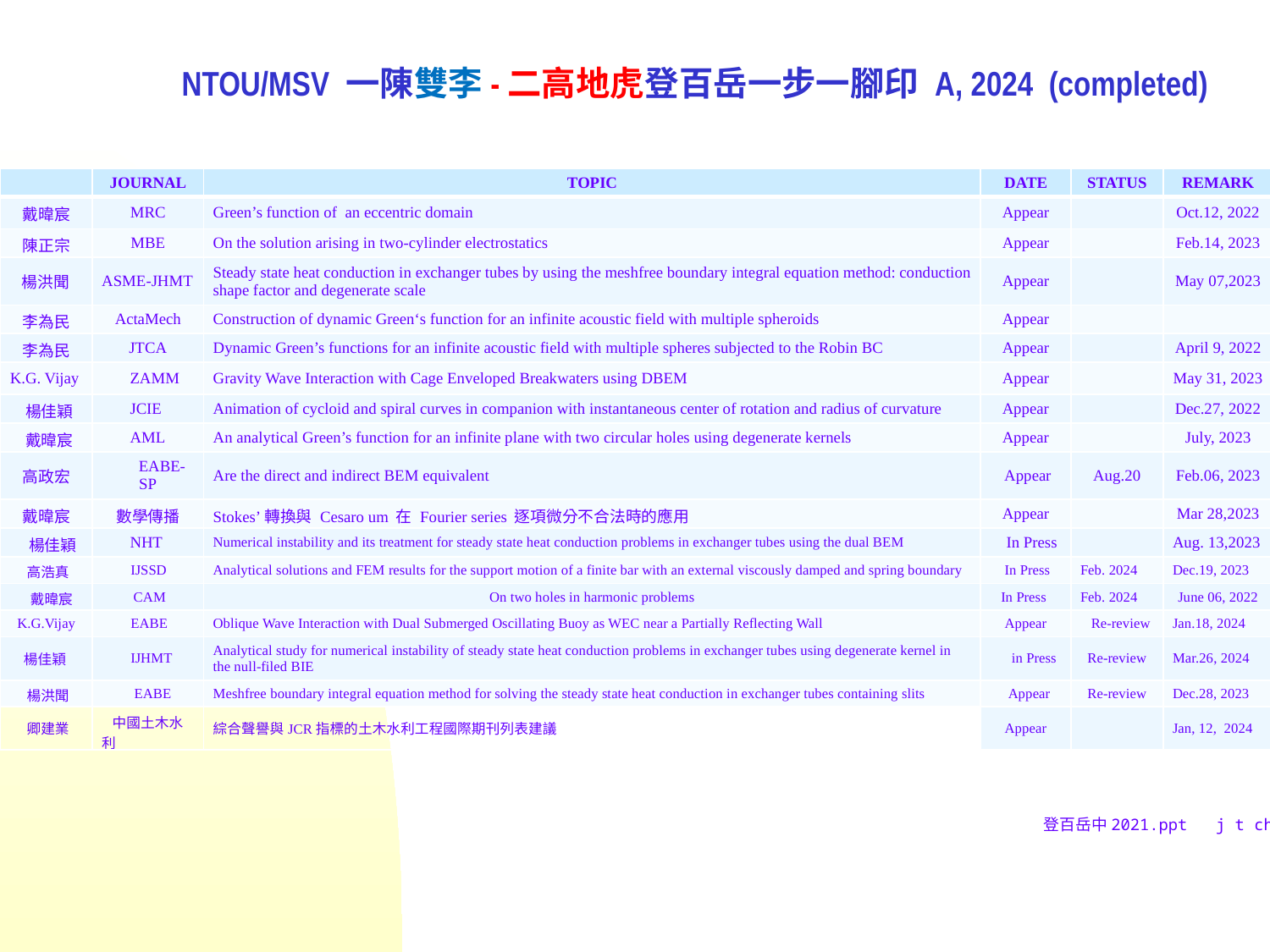

# NTOU/MSV 一陳雙李-二高地虎登百岳一步一腳印 A, 2024  (completed)
|  | JOURNAL | TOPIC | DATE | STATUS | REMARK |
| --- | --- | --- | --- | --- | --- |
| 戴暐宸 | MRC | Green’s function of an eccentric domain | Appear |  | Oct.12, 2022 |
| 陳正宗 | MBE | On the solution arising in two-cylinder electrostatics | Appear |  | Feb.14, 2023 |
| 楊洪聞 | ASME-JHMT | Steady state heat conduction in exchanger tubes by using the meshfree boundary integral equation method: conduction shape factor and degenerate scale | Appear |  | May 07,2023 |
| 李為民 | ActaMech | Construction of dynamic Green‘s function for an infinite acoustic field with multiple spheroids | Appear |  |  |
| 李為民 | JTCA | Dynamic Green’s functions for an infinite acoustic field with multiple spheres subjected to the Robin BC | Appear |  | April 9, 2022 |
| K.G. Vijay | ZAMM | Gravity Wave Interaction with Cage Enveloped Breakwaters using DBEM | Appear |  | May 31, 2023 |
| 楊佳穎 | JCIE | Animation of cycloid and spiral curves in companion with instantaneous center of rotation and radius of curvature | Appear |  | Dec.27, 2022 |
| 戴暐宸 | AML | An analytical Green’s function for an infinite plane with two circular holes using degenerate kernels | Appear |  | July, 2023 |
| 高政宏 | EABE-SP | Are the direct and indirect BEM equivalent | Appear | Aug.20 | Feb.06, 2023 |
| 戴暐宸 | 數學傳播 | Stokes’轉換與 Cesaro um 在 Fourier series 逐項微分不合法時的應用 | Appear |  | Mar 28,2023 |
| 楊佳穎 | NHT | Numerical instability and its treatment for steady state heat conduction problems in exchanger tubes using the dual BEM | In Press |  | Aug. 13,2023 |
| 高浩真 | IJSSD | Analytical solutions and FEM results for the support motion of a finite bar with an external viscously damped and spring boundary | In Press | Feb. 2024 | Dec.19, 2023 |
| 戴暐宸 | CAM | On two holes in harmonic problems | In Press | Feb. 2024 | June 06, 2022 |
| K.G.Vijay | EABE | Oblique Wave Interaction with Dual Submerged Oscillating Buoy as WEC near a Partially Reflecting Wall | Appear | Re-review | Jan.18, 2024 |
| 楊佳穎 | IJHMT | Analytical study for numerical instability of steady state heat conduction problems in exchanger tubes using degenerate kernel in the null-filed BIE | in Press | Re-review | Mar.26, 2024 |
| 楊洪聞 | EABE | Meshfree boundary integral equation method for solving the steady state heat conduction in exchanger tubes containing slits | Appear | Re-review | Dec.28, 2023 |
| 卿建業 | 中國土木水利 | 綜合聲譽與JCR指標的土木水利工程國際期刊列表建議 | Appear |  | Jan, 12, 2024 |
登百岳中2021.ppt   j t chen